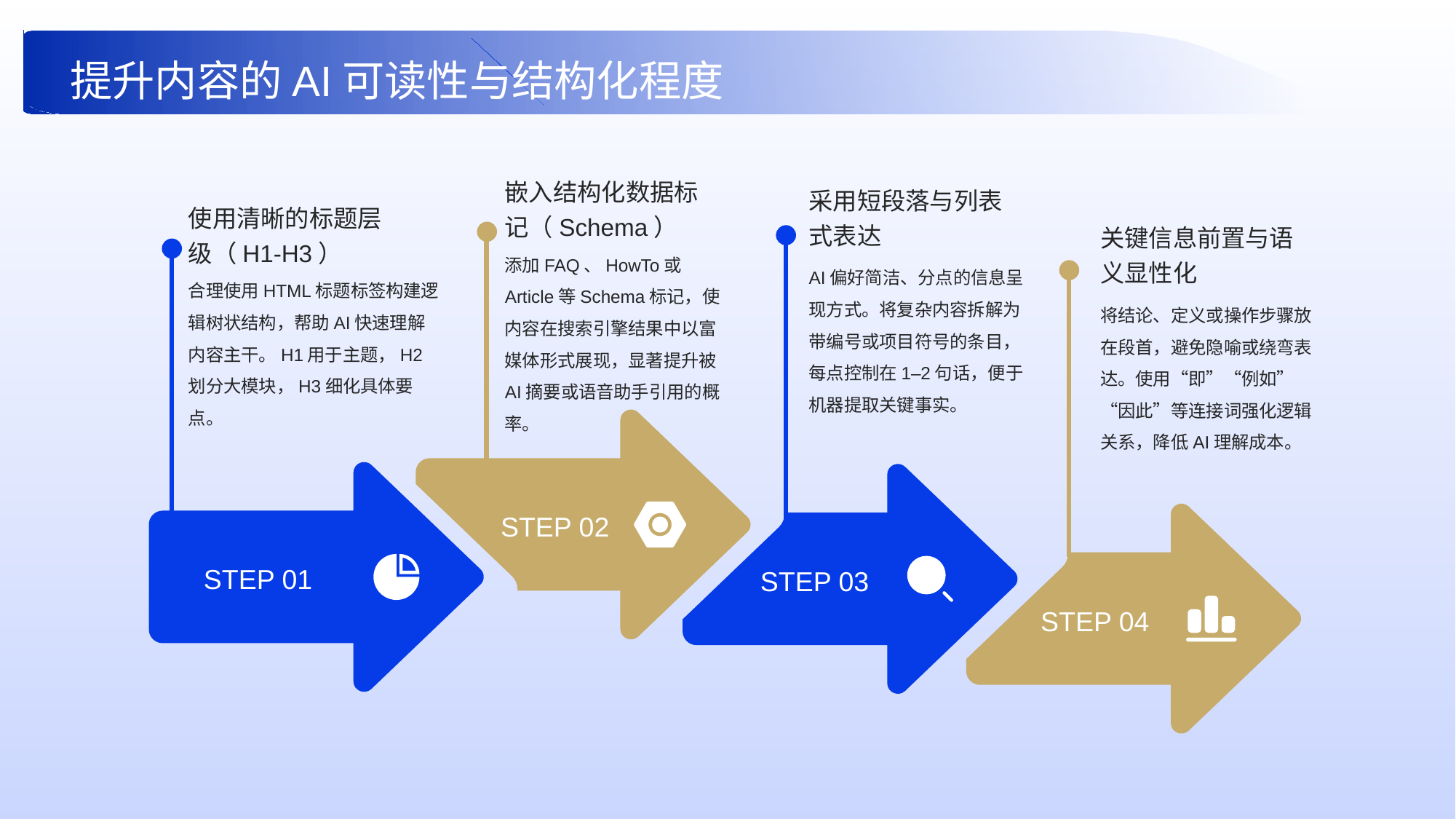

提升内容的AI可读性与结构化程度

嵌入结构化数据标记（Schema）
采用短段落与列表式表达
使用清晰的标题层级（H1-H3）
关键信息前置与语义显性化

添加FAQ、HowTo或Article等Schema标记，使内容在搜索引擎结果中以富媒体形式展现，显著提升被AI摘要或语音助手引用的概率。

AI偏好简洁、分点的信息呈现方式。将复杂内容拆解为带编号或项目符号的条目，每点控制在1–2句话，便于机器提取关键事实。

合理使用HTML标题标签构建逻辑树状结构，帮助AI快速理解内容主干。H1用于主题，H2划分大模块，H3细化具体要点。

将结论、定义或操作步骤放在段首，避免隐喻或绕弯表达。使用“即”“例如”“因此”等连接词强化逻辑关系，降低AI理解成本。

STEP 02

STEP 01

STEP 03

STEP 04